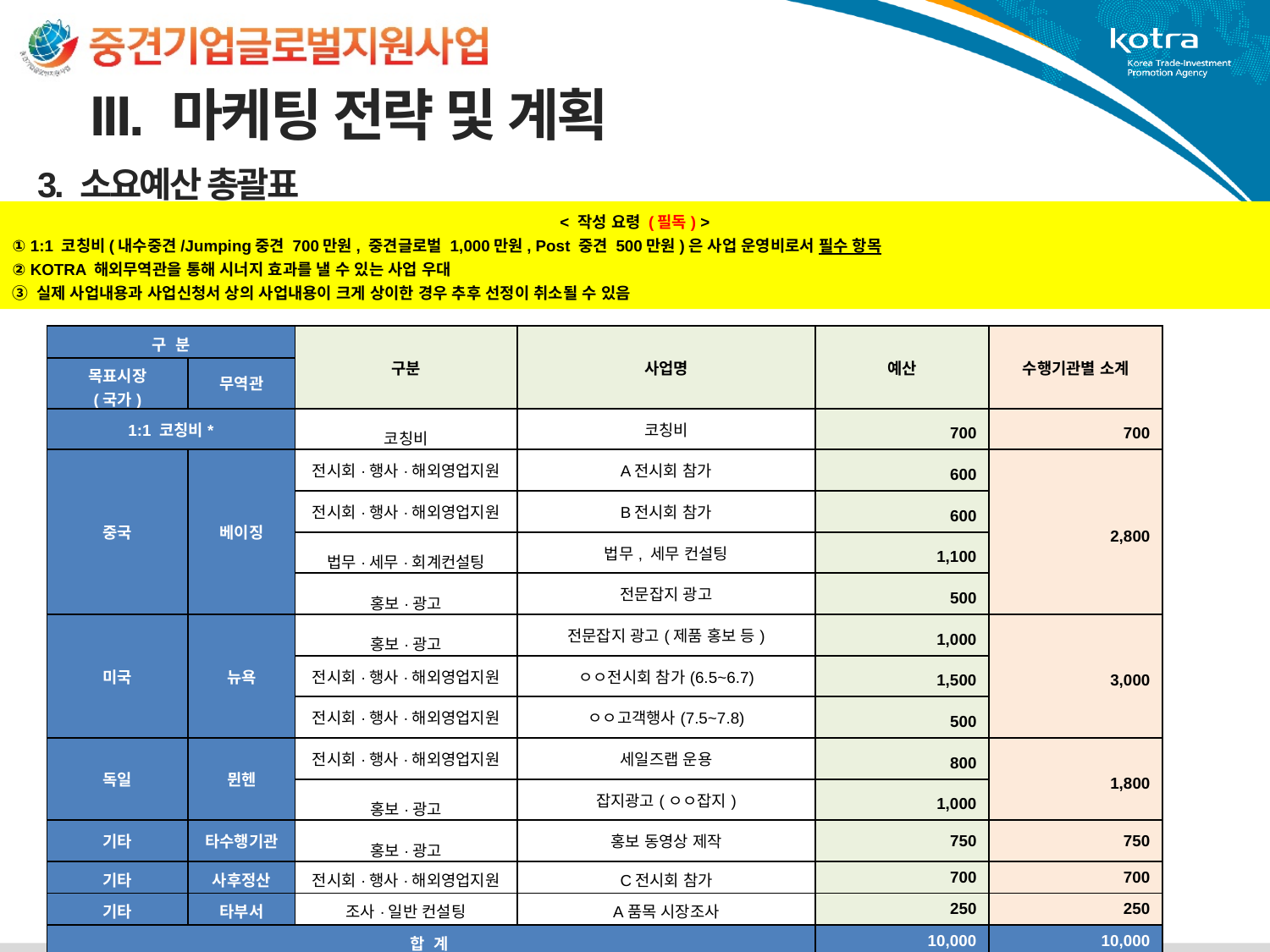

III. 마케팅 전략 및 계획
3. 소요예산 총괄표
< 작성 요령 (필독) >
① 1:1 코칭비(내수중견/Jumping중견 700만원, 중견글로벌 1,000만원, Post 중견 500만원)은 사업 운영비로서 필수 항목
② KOTRA 해외무역관을 통해 시너지 효과를 낼 수 있는 사업 우대
③ 실제 사업내용과 사업신청서 상의 사업내용이 크게 상이한 경우 추후 선정이 취소될 수 있음
| 구 분 |  | 구분 | 사업명 | 예산 | 수행기관별 소계 |
| --- | --- | --- | --- | --- | --- |
| 목표시장 (국가) | 무역관 |  |  |  |  |
| 1:1 코칭비\* |  | 코칭비 | 코칭비 | 700 | 700 |
| 중국 | 베이징 | 전시회·행사·해외영업지원 | A전시회 참가 | 600 | 2,800 |
|  |  | 전시회·행사·해외영업지원 | B전시회 참가 | 600 |  |
|  |  | 법무·세무·회계컨설팅 | 법무, 세무 컨설팅 | 1,100 |  |
|  |  | 홍보·광고 | 전문잡지 광고 | 500 |  |
| 미국 | 뉴욕 | 홍보·광고 | 전문잡지 광고(제품 홍보 등) | 1,000 | 3,000 |
|  |  | 전시회·행사·해외영업지원 | ㅇㅇ전시회 참가(6.5~6.7) | 1,500 |  |
|  |  | 전시회·행사·해외영업지원 | ㅇㅇ고객행사(7.5~7.8) | 500 |  |
| 독일 | 뮌헨 | 전시회·행사·해외영업지원 | 세일즈랩 운용 | 800 | 1,800 |
|  |  | 홍보·광고 | 잡지광고(ㅇㅇ잡지) | 1,000 |  |
| 기타 | 타수행기관 | 홍보·광고 | 홍보 동영상 제작 | 750 | 750 |
| 기타 | 사후정산 | 전시회·행사·해외영업지원 | C전시회 참가 | 700 | 700 |
| 기타 | 타부서 | 조사·일반 컨설팅 | A품목 시장조사 | 250 | 250 |
| 합 계 |  |  |  | 10,000 | 10,000 |
구  분